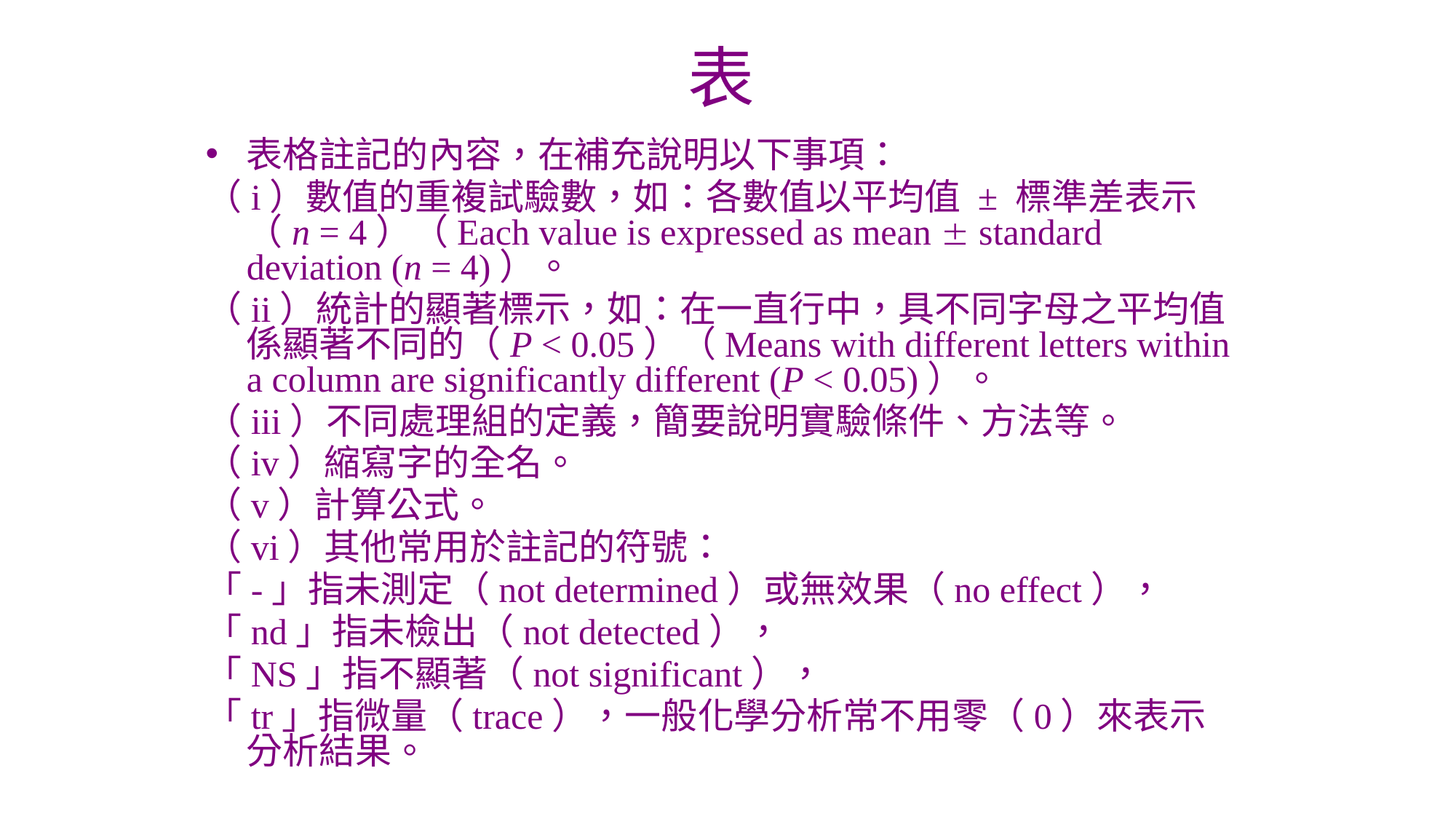

# 表
表格註記的內容，在補充說明以下事項：
（i）數值的重複試驗數，如：各數值以平均值 ± 標準差表示（n = 4）（Each value is expressed as mean ± standard deviation (n = 4)）。
（ii）統計的顯著標示，如：在一直行中，具不同字母之平均值係顯著不同的（P < 0.05）（Means with different letters within a column are significantly different (P < 0.05)）。
（iii）不同處理組的定義，簡要說明實驗條件、方法等。
（iv）縮寫字的全名。
（v）計算公式。
（vi）其他常用於註記的符號：
「-」指未測定（not determined）或無效果（no effect），
「nd」指未檢出（not detected），
「NS」指不顯著（not significant），
「tr」指微量（trace），一般化學分析常不用零（0）來表示分析結果。